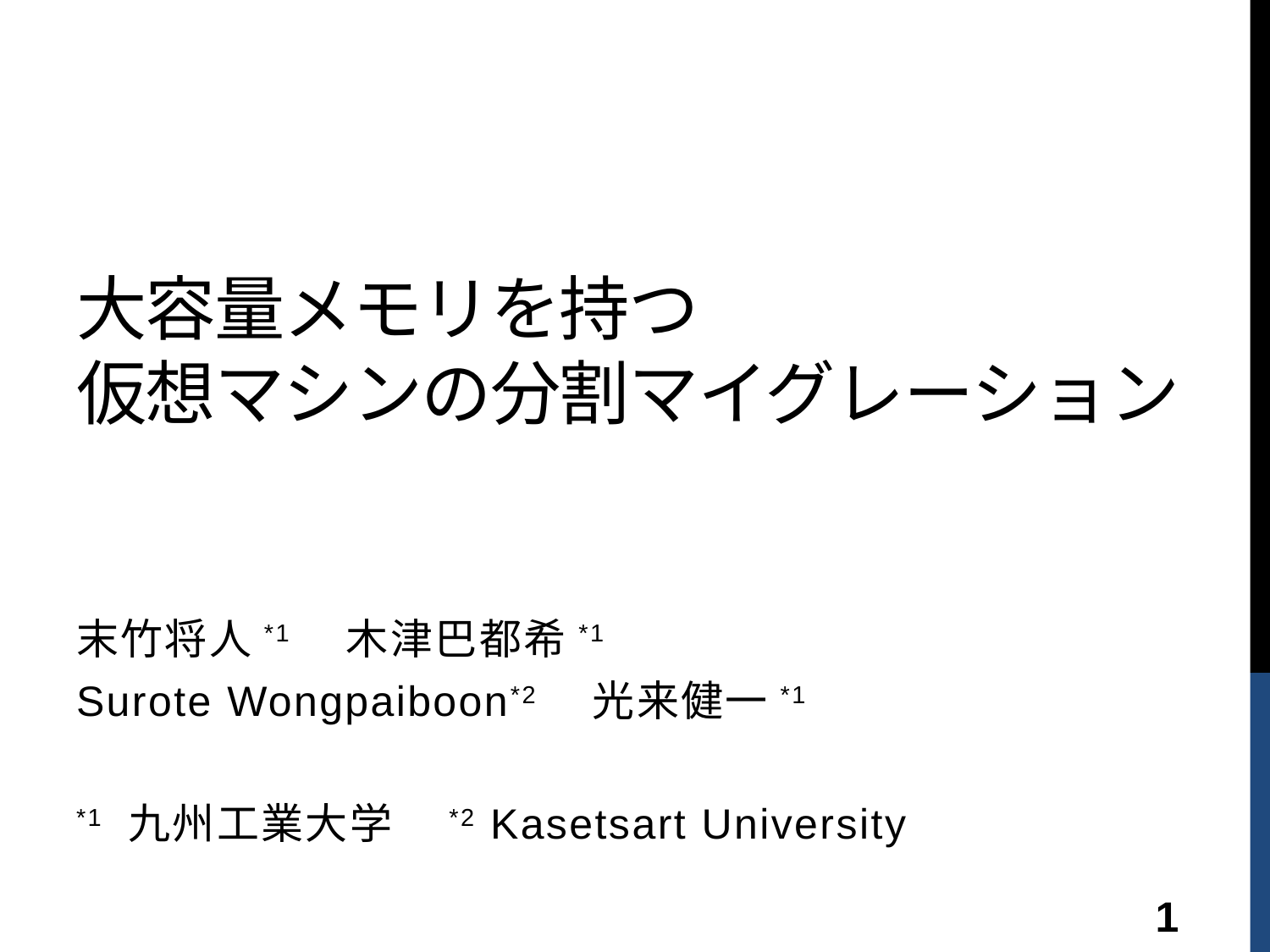

# 大容量メモリを持つ 仮想マシンの分割マイグレーション
末竹将人*1　木津巴都希*1
Surote Wongpaiboon*2　光来健一*1

*1 九州工業大学　*2 Kasetsart University
1